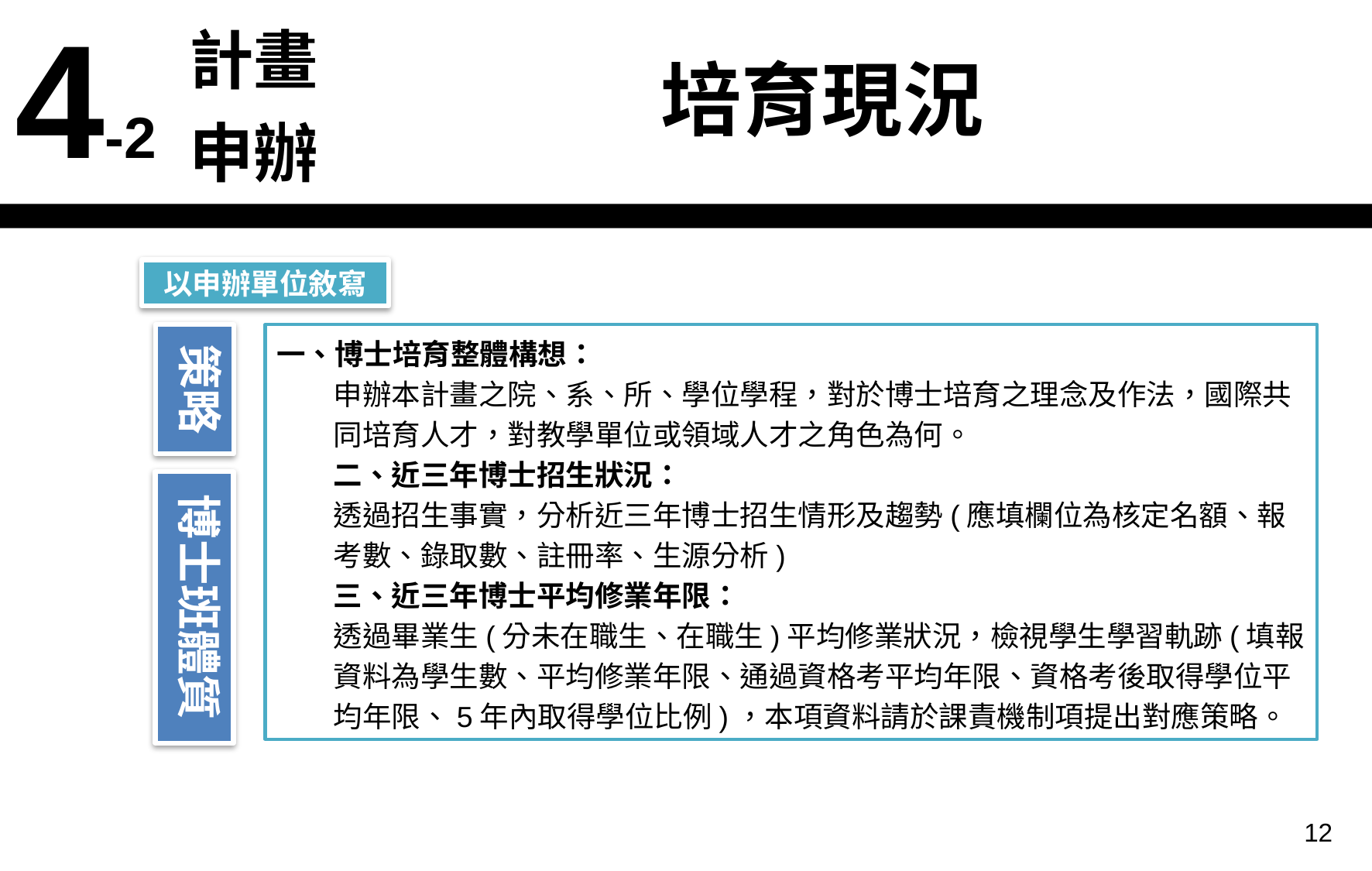

| 4-2 | 計畫申辦 |
| --- | --- |
培育現況
以申辦單位敘寫
策略
一、博士培育整體構想：
申辦本計畫之院、系、所、學位學程，對於博士培育之理念及作法，國際共同培育人才，對教學單位或領域人才之角色為何。
二、近三年博士招生狀況：
透過招生事實，分析近三年博士招生情形及趨勢(應填欄位為核定名額、報考數、錄取數、註冊率、生源分析)
三、近三年博士平均修業年限：
透過畢業生(分未在職生、在職生)平均修業狀況，檢視學生學習軌跡(填報資料為學生數、平均修業年限、通過資格考平均年限、資格考後取得學位平均年限、5年內取得學位比例)，本項資料請於課責機制項提出對應策略。
博士班體質
12